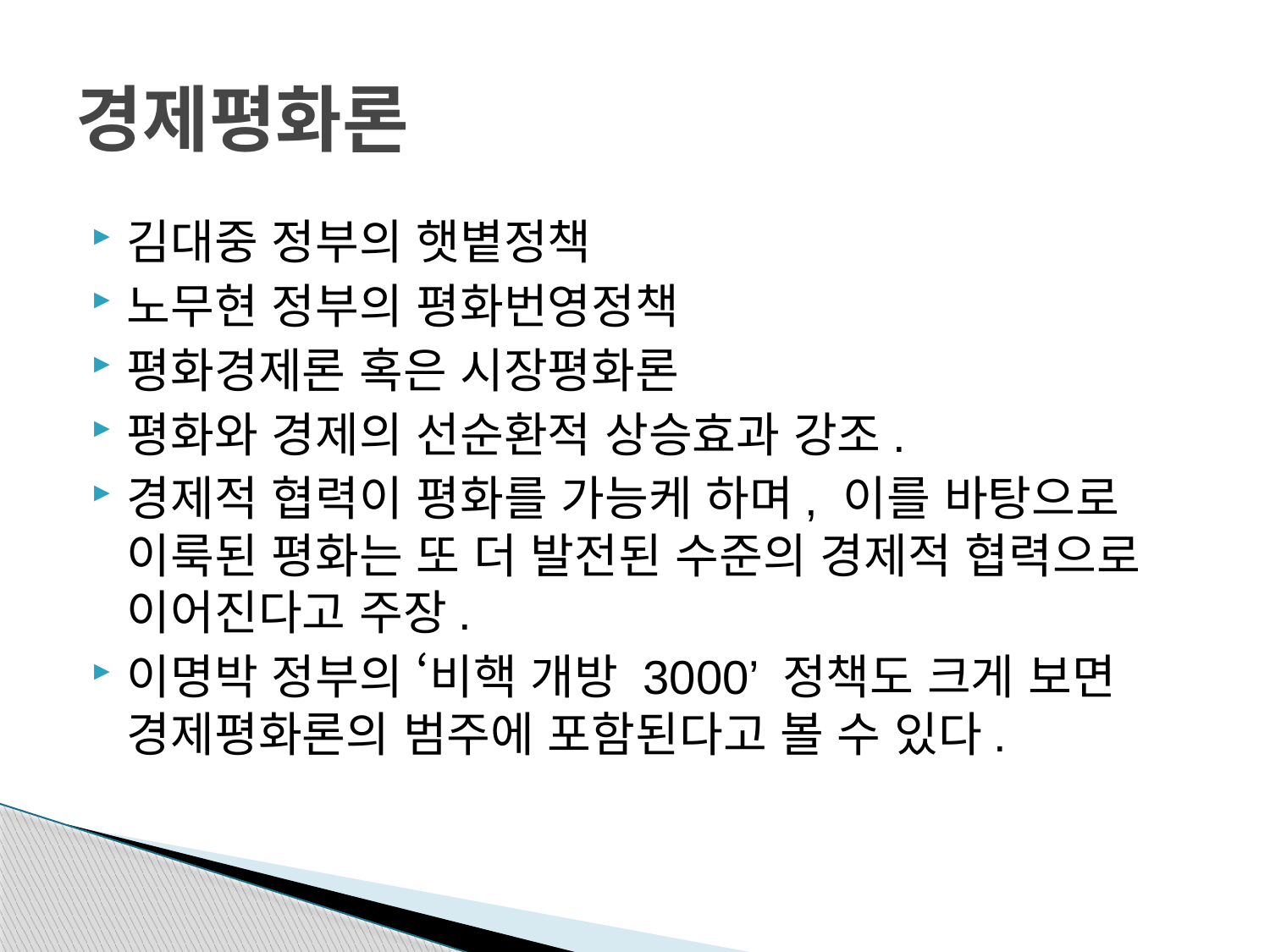

# 경제평화론
김대중 정부의 햇볕정책
노무현 정부의 평화번영정책
평화경제론 혹은 시장평화론
평화와 경제의 선순환적 상승효과 강조.
경제적 협력이 평화를 가능케 하며, 이를 바탕으로 이룩된 평화는 또 더 발전된 수준의 경제적 협력으로 이어진다고 주장.
이명박 정부의 ‘비핵 개방 3000’ 정책도 크게 보면 경제평화론의 범주에 포함된다고 볼 수 있다.